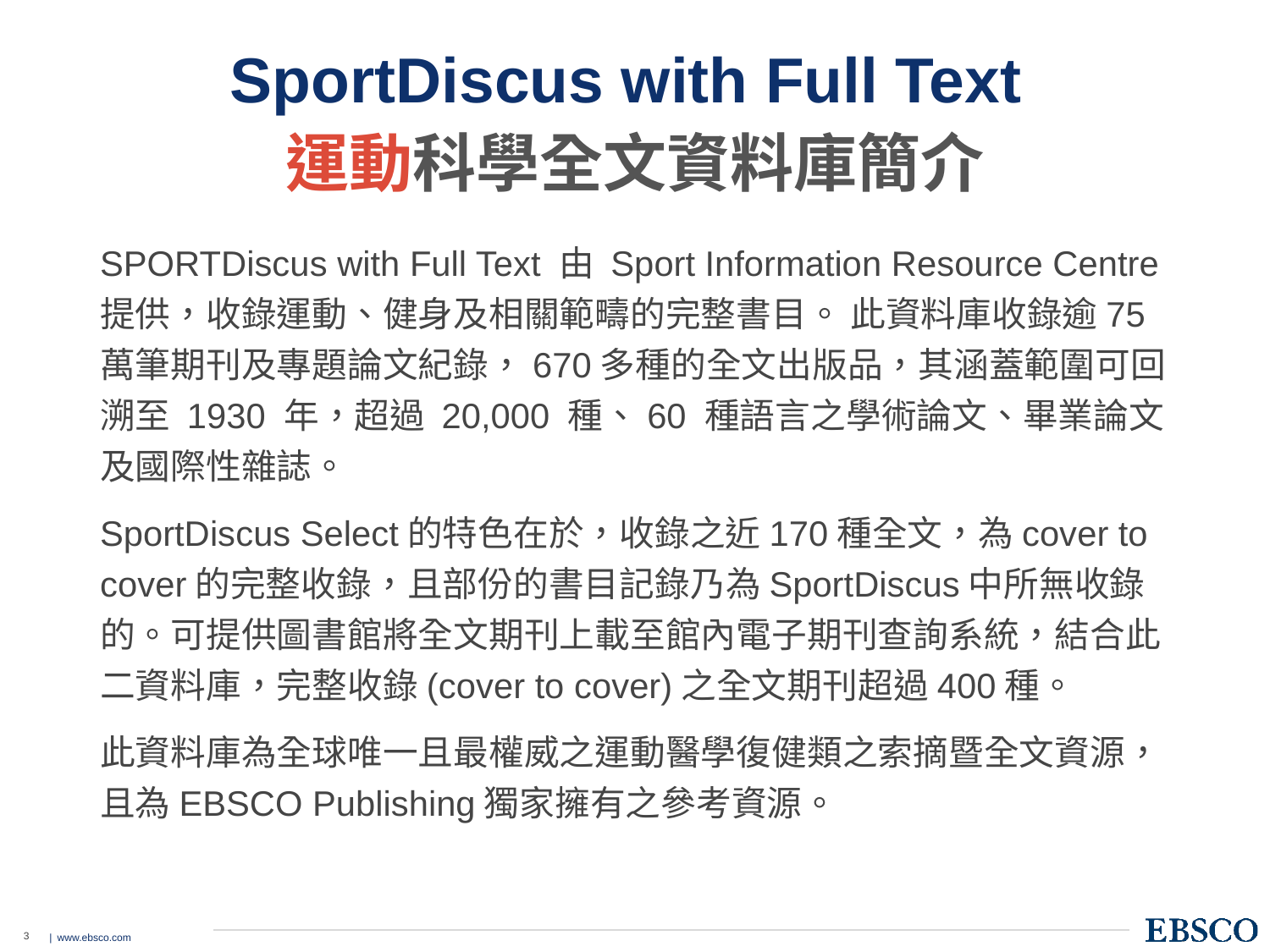

# SportDiscus with Full Text 運動科學全文資料庫簡介
SPORTDiscus with Full Text 由 Sport Information Resource Centre 提供，收錄運動、健身及相關範疇的完整書目。 此資料庫收錄逾75萬筆期刊及專題論文紀錄，670多種的全文出版品，其涵蓋範圍可回溯至 1930 年，超過 20,000 種、60 種語言之學術論文、畢業論文及國際性雜誌。
SportDiscus Select的特色在於，收錄之近170種全文，為cover to cover的完整收錄，且部份的書目記錄乃為SportDiscus中所無收錄的。可提供圖書館將全文期刊上載至館內電子期刊查詢系統，結合此二資料庫，完整收錄(cover to cover)之全文期刊超過400種。
此資料庫為全球唯一且最權威之運動醫學復健類之索摘暨全文資源，且為EBSCO Publishing獨家擁有之參考資源。